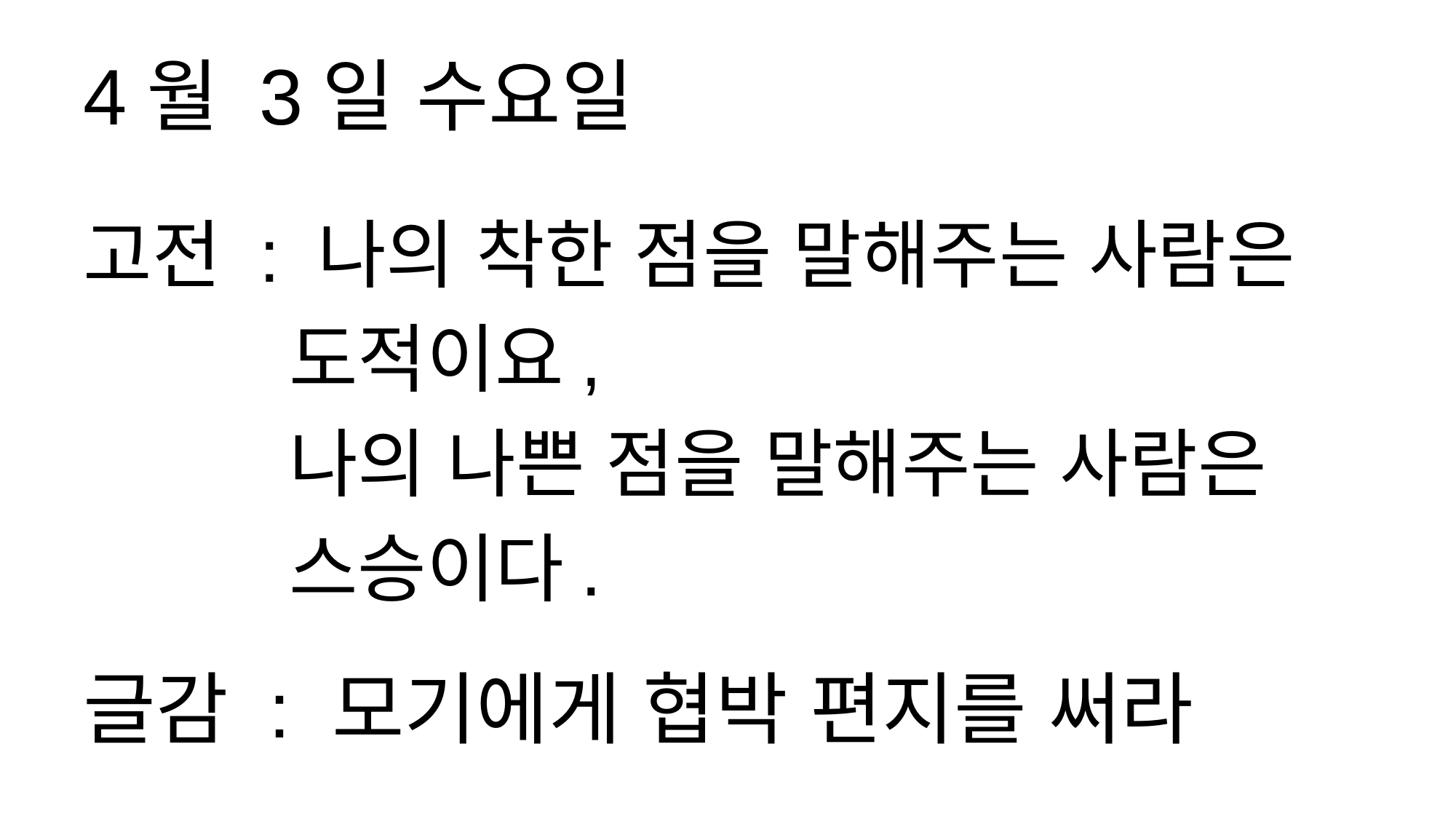

4월 3일 수요일
고전 : 나의 착한 점을 말해주는 사람은
         도적이요,
         나의 나쁜 점을 말해주는 사람은
         스승이다.
글감 : 모기에게 협박 편지를 써라